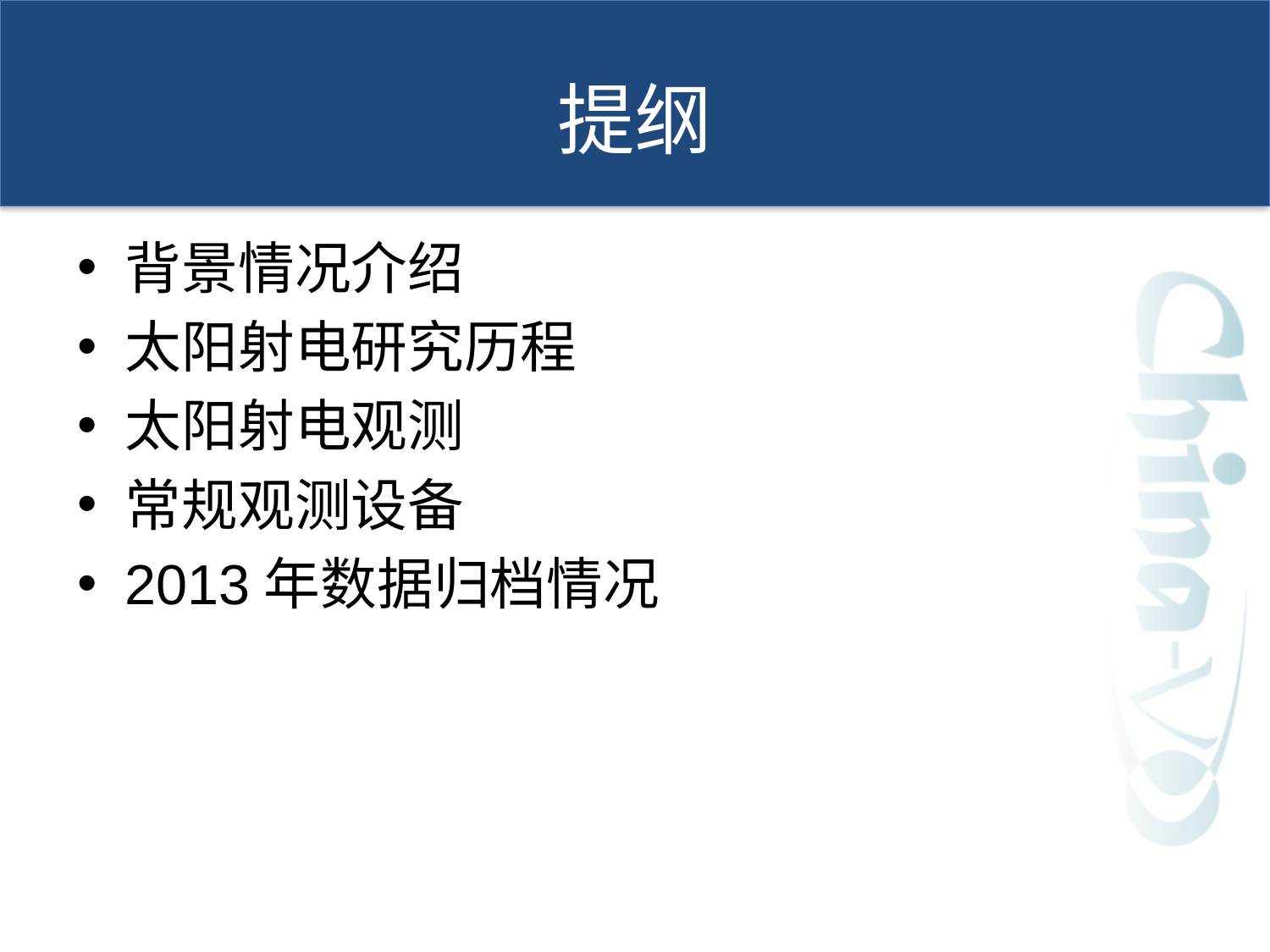

# 提纲
背景情况介绍
太阳射电研究历程
太阳射电观测
常规观测设备
2013年数据归档情况